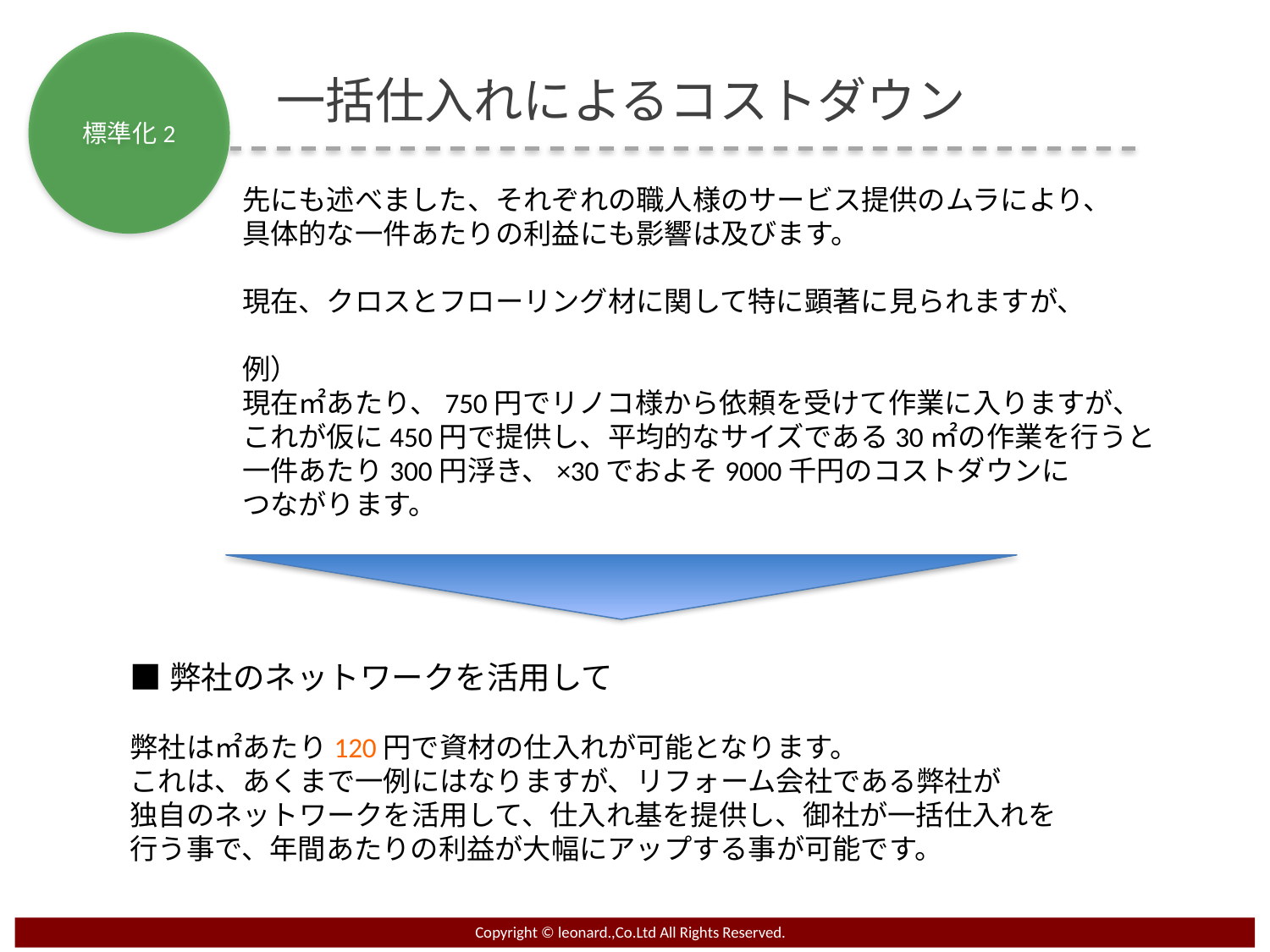

標準化2
一括仕入れによるコストダウン
先にも述べました、それぞれの職人様のサービス提供のムラにより、
具体的な一件あたりの利益にも影響は及びます。

現在、クロスとフローリング材に関して特に顕著に見られますが、

例）
現在㎡あたり、750円でリノコ様から依頼を受けて作業に入りますが、
これが仮に450円で提供し、平均的なサイズである30㎡の作業を行うと
一件あたり300円浮き、×30でおよそ9000千円のコストダウンに
つながります。

■弊社のネットワークを活用して

弊社は㎡あたり120円で資材の仕入れが可能となります。
これは、あくまで一例にはなりますが、リフォーム会社である弊社が
独自のネットワークを活用して、仕入れ基を提供し、御社が一括仕入れを
行う事で、年間あたりの利益が大幅にアップする事が可能です。